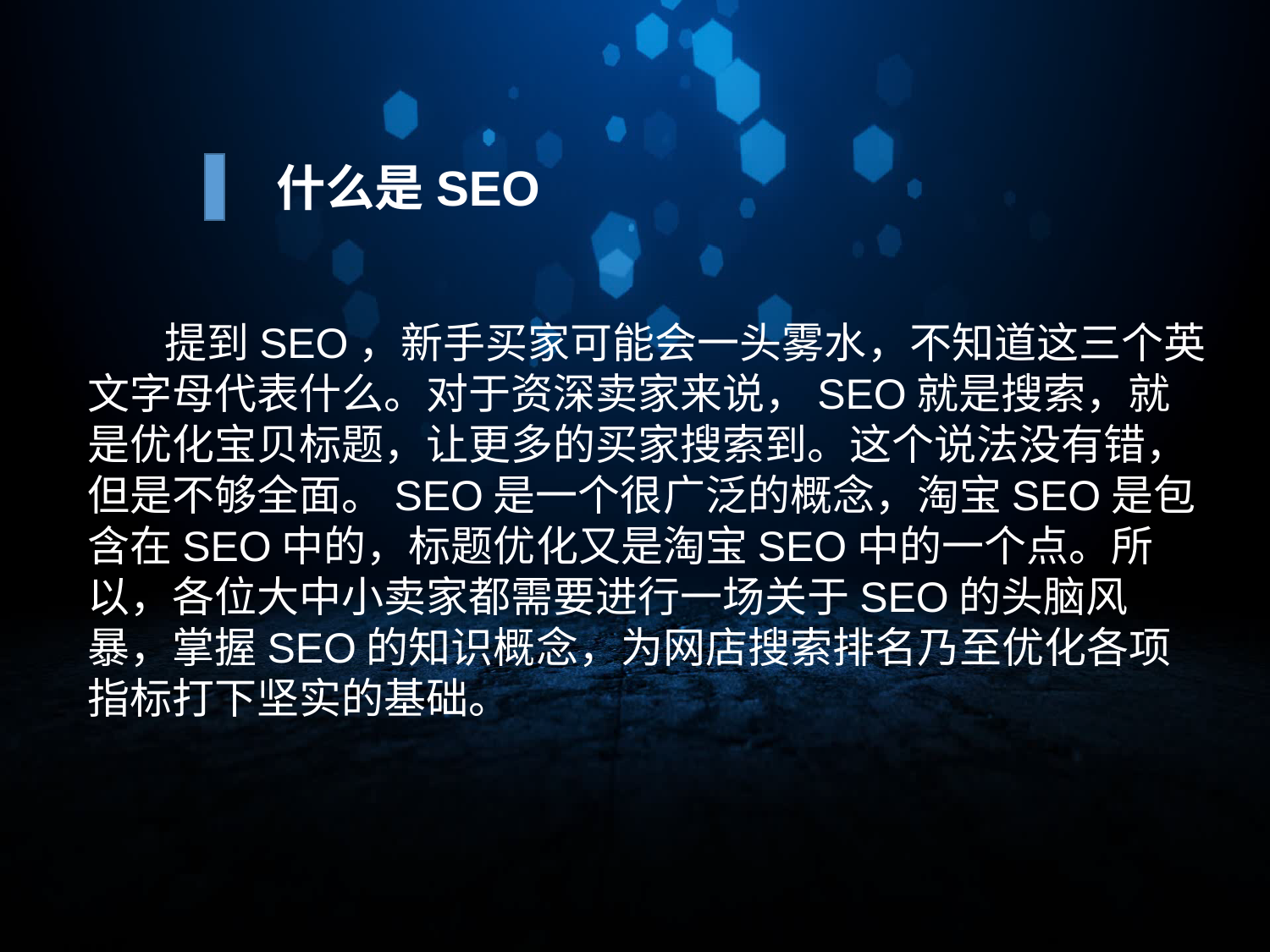

什么是SEO

       提到SEO，新手买家可能会一头雾水，不知道这三个英文字母代表什么。对于资深卖家来说，SEO就是搜索，就是优化宝贝标题，让更多的买家搜索到。这个说法没有错，但是不够全面。SEO是一个很广泛的概念，淘宝SEO是包含在SEO中的，标题优化又是淘宝SEO中的一个点。所以，各位大中小卖家都需要进行一场关于SEO的头脑风暴，掌握SEO的知识概念，为网店搜索排名乃至优化各项指标打下坚实的基础。